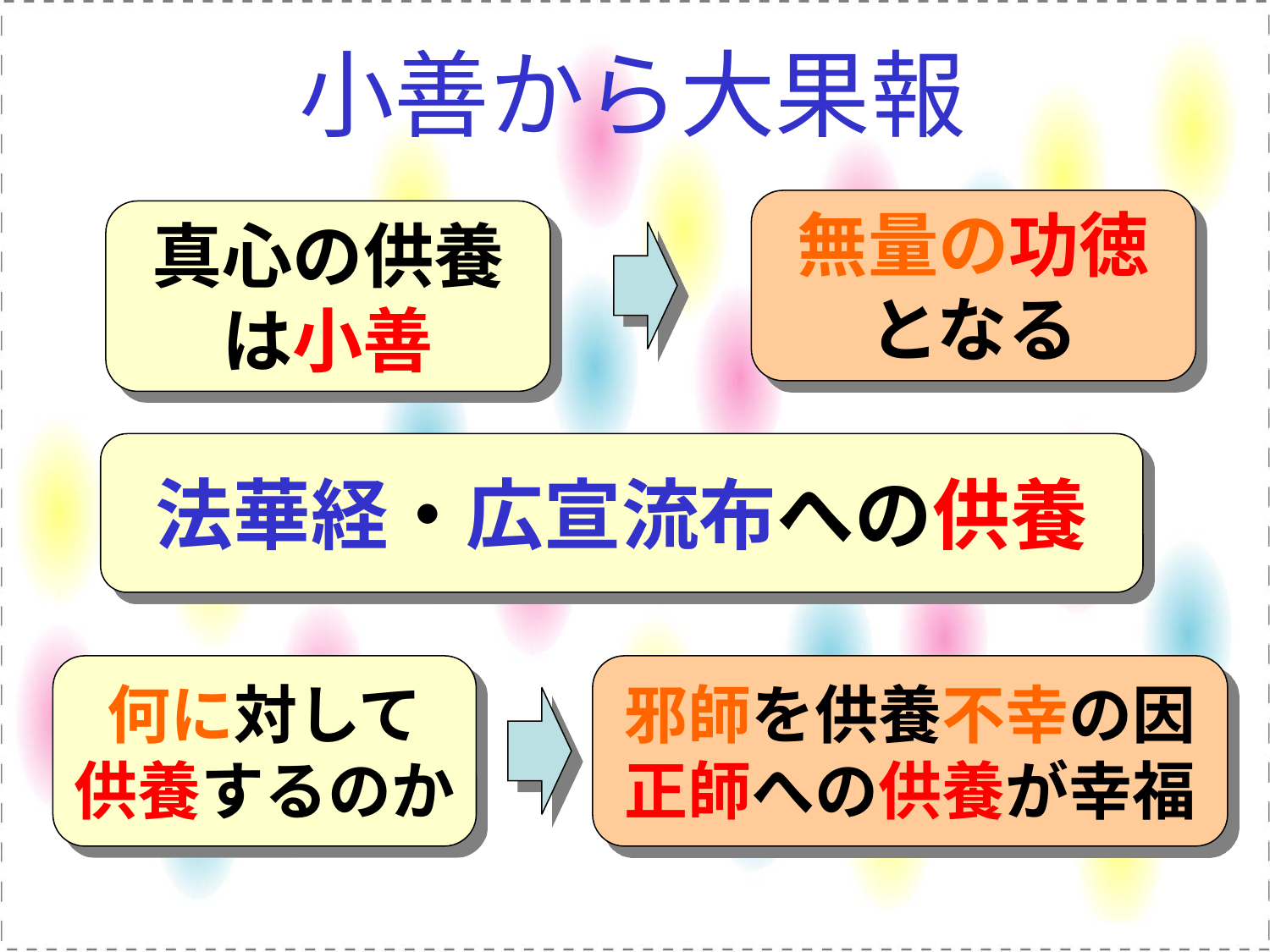

# 小善から大果報
無量の功徳
となる
真心の供養
は小善

法華経・広宣流布への供養
何に対して
供養するのか
邪師を供養不幸の因
正師への供養が幸福